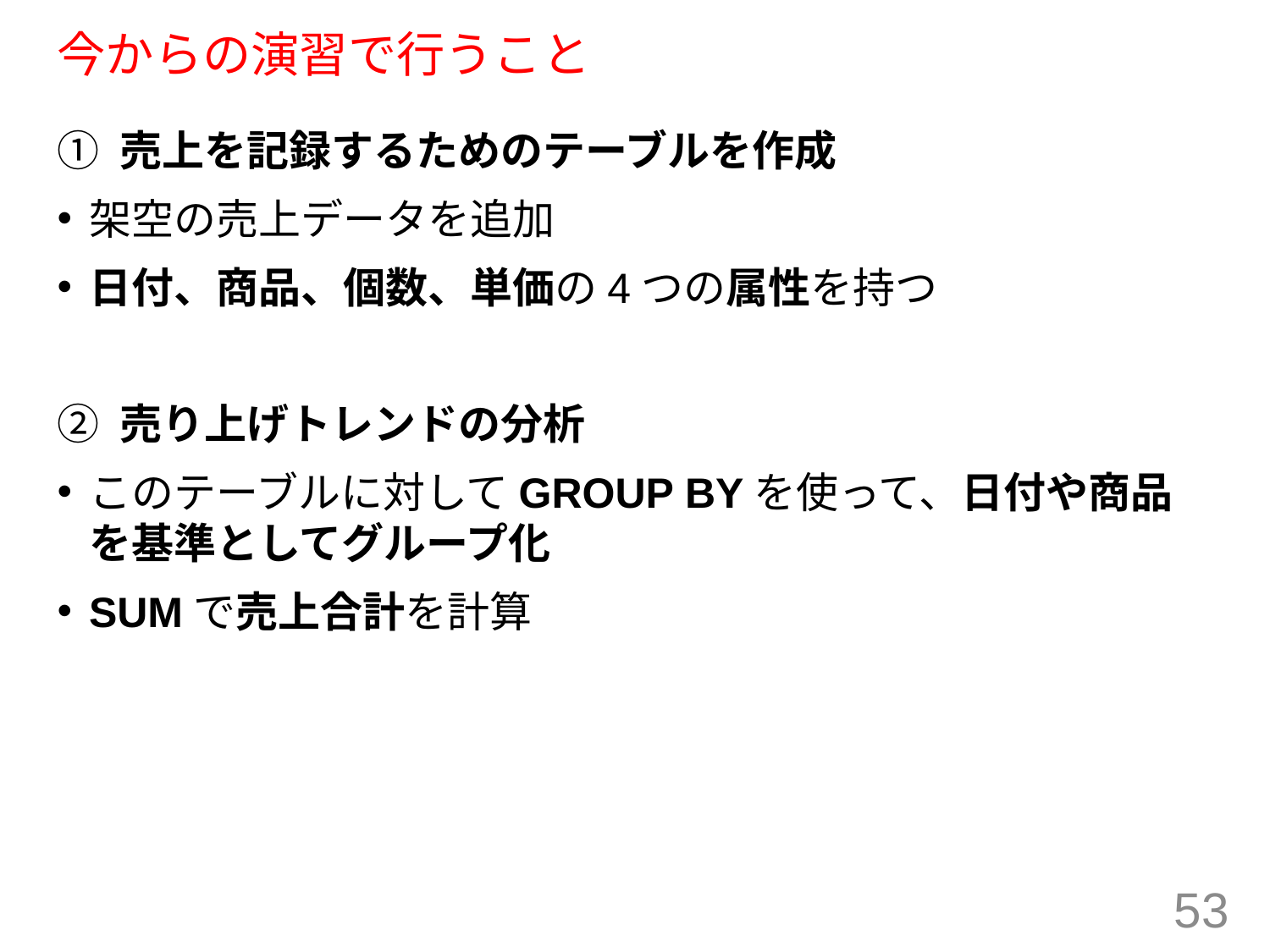

# 今からの演習で行うこと
① 売上を記録するためのテーブルを作成
架空の売上データを追加
日付、商品、個数、単価の4つの属性を持つ

② 売り上げトレンドの分析
このテーブルに対してGROUP BYを使って、日付や商品を基準としてグループ化
SUMで売上合計を計算
53